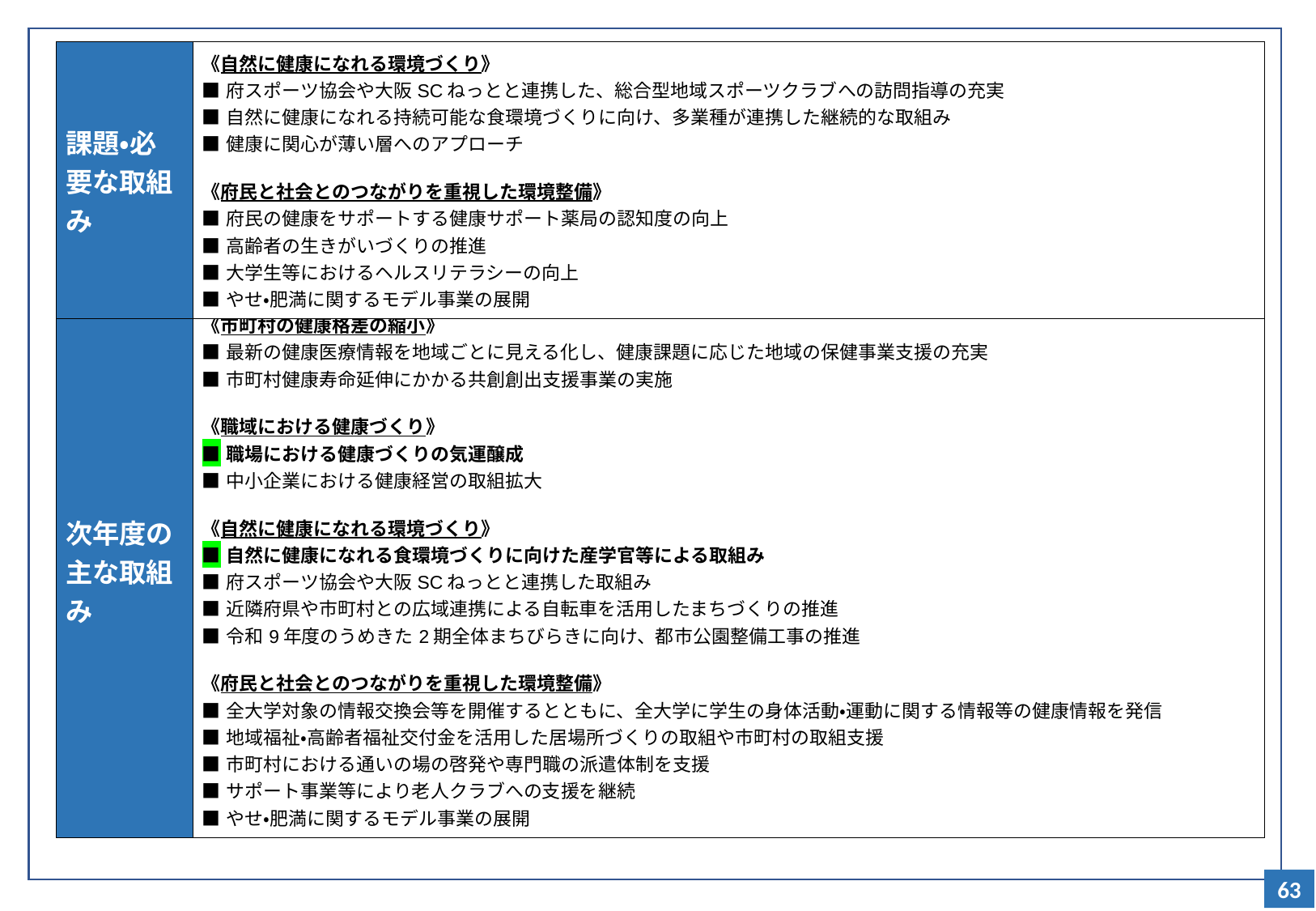

| 課題・必要な取組み | 《自然に健康になれる環境づくり》 ■府スポーツ協会や大阪SCねっとと連携した、総合型地域スポーツクラブへの訪問指導の充実 ■自然に健康になれる持続可能な食環境づくりに向け、多業種が連携した継続的な取組み ■健康に関心が薄い層へのアプローチ 《府民と社会とのつながりを重視した環境整備》 ■府民の健康をサポートする健康サポート薬局の認知度の向上 ■高齢者の生きがいづくりの推進 ■大学生等におけるヘルスリテラシーの向上 ■やせ・肥満に関するモデル事業の展開 |
| --- | --- |
| 次年度の主な取組み | 《市町村の健康格差の縮小》 ■最新の健康医療情報を地域ごとに見える化し、健康課題に応じた地域の保健事業支援の充実 ■市町村健康寿命延伸にかかる共創創出支援事業の実施 《職域における健康づくり》 ■職場における健康づくりの気運醸成 ■中小企業における健康経営の取組拡大 《自然に健康になれる環境づくり》 ■自然に健康になれる食環境づくりに向けた産学官等による取組み ■府スポーツ協会や大阪SCねっとと連携した取組み ■近隣府県や市町村との広域連携による自転車を活用したまちづくりの推進 ■令和9年度のうめきた2期全体まちびらきに向け、都市公園整備工事の推進 《府民と社会とのつながりを重視した環境整備》 ■全大学対象の情報交換会等を開催するとともに、全大学に学生の身体活動・運動に関する情報等の健康情報を発信 ■地域福祉・高齢者福祉交付金を活用した居場所づくりの取組や市町村の取組支援 ■市町村における通いの場の啓発や専門職の派遣体制を支援 ■サポート事業等により老人クラブへの支援を継続 ■やせ・肥満に関するモデル事業の展開 |
| --- | --- |
63